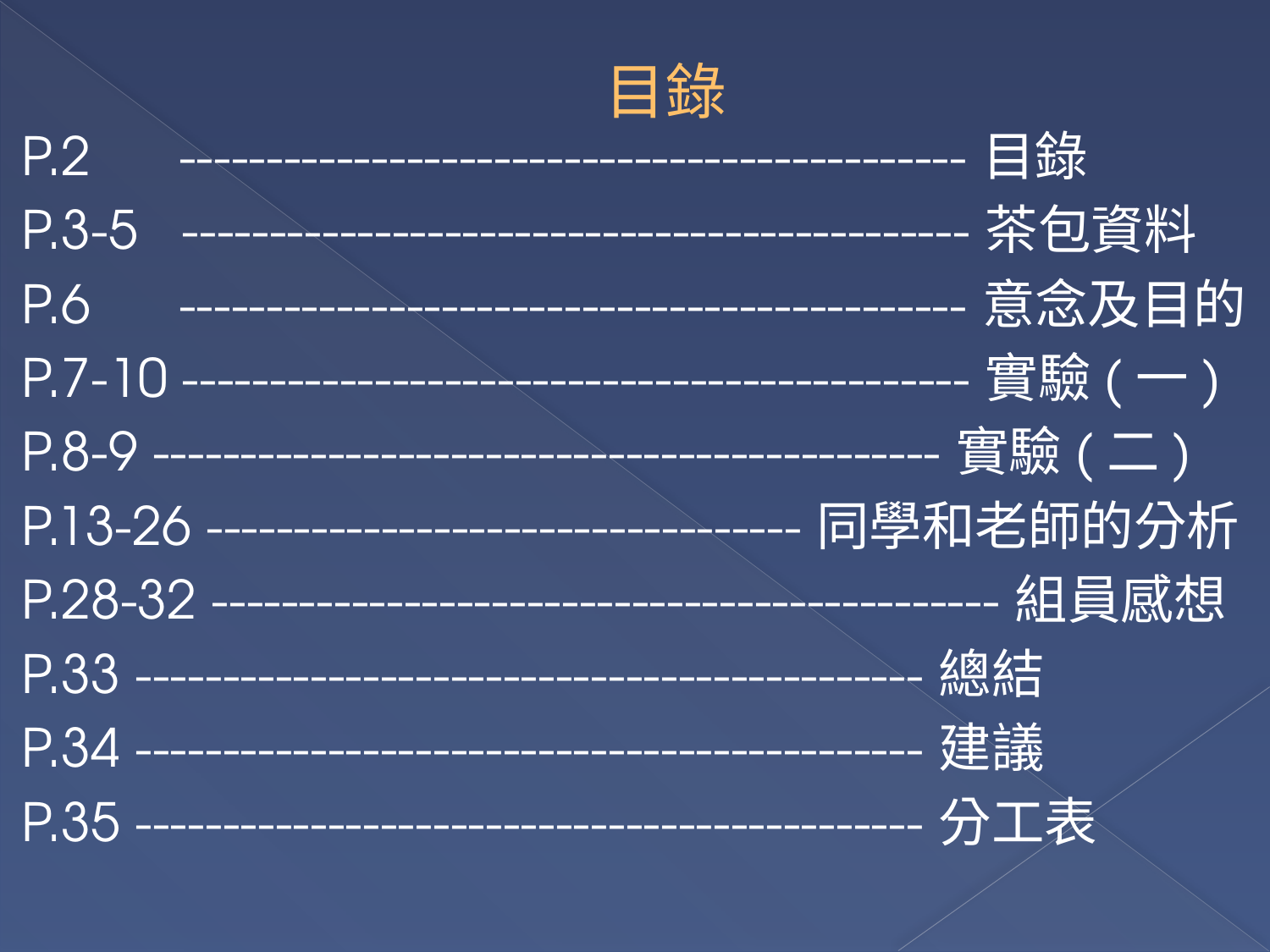

# 目錄
P.2      ---------------------------------------------目錄
P.3-5   ---------------------------------------------茶包資料
P.6      ---------------------------------------------意念及目的
P.7-10 ---------------------------------------------實驗(一)
P.8-9 ---------------------------------------------實驗(二)
P.13-26 ----------------------------------同學和老師的分析
P.28-32 ---------------------------------------------組員感想
P.33 ---------------------------------------------總結
P.34 ---------------------------------------------建議
P.35 ---------------------------------------------分工表